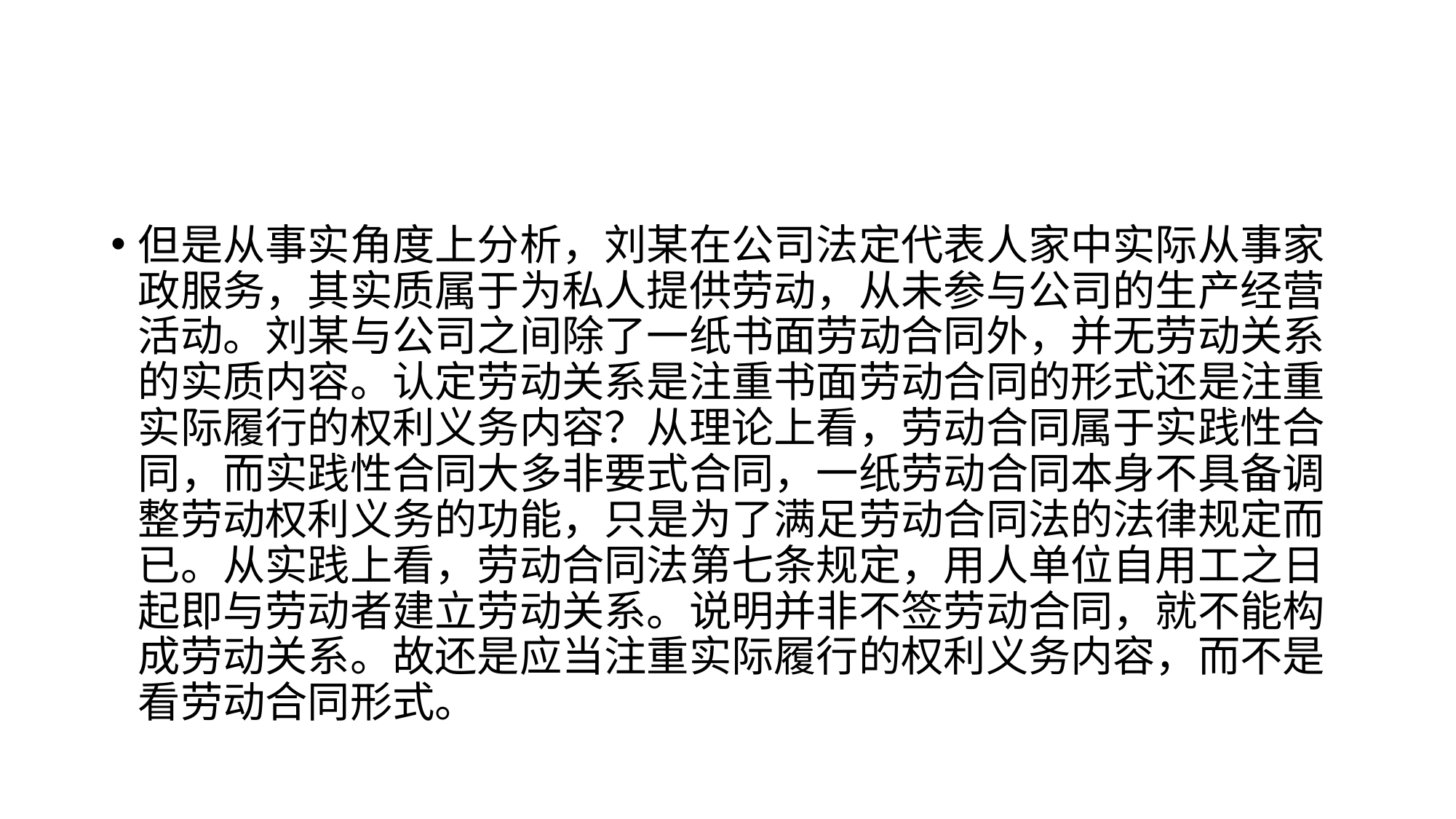

#
但是从事实角度上分析，刘某在公司法定代表人家中实际从事家政服务，其实质属于为私人提供劳动，从未参与公司的生产经营活动。刘某与公司之间除了一纸书面劳动合同外，并无劳动关系的实质内容。认定劳动关系是注重书面劳动合同的形式还是注重实际履行的权利义务内容？从理论上看，劳动合同属于实践性合同，而实践性合同大多非要式合同，一纸劳动合同本身不具备调整劳动权利义务的功能，只是为了满足劳动合同法的法律规定而已。从实践上看，劳动合同法第七条规定，用人单位自用工之日起即与劳动者建立劳动关系。说明并非不签劳动合同，就不能构成劳动关系。故还是应当注重实际履行的权利义务内容，而不是看劳动合同形式。